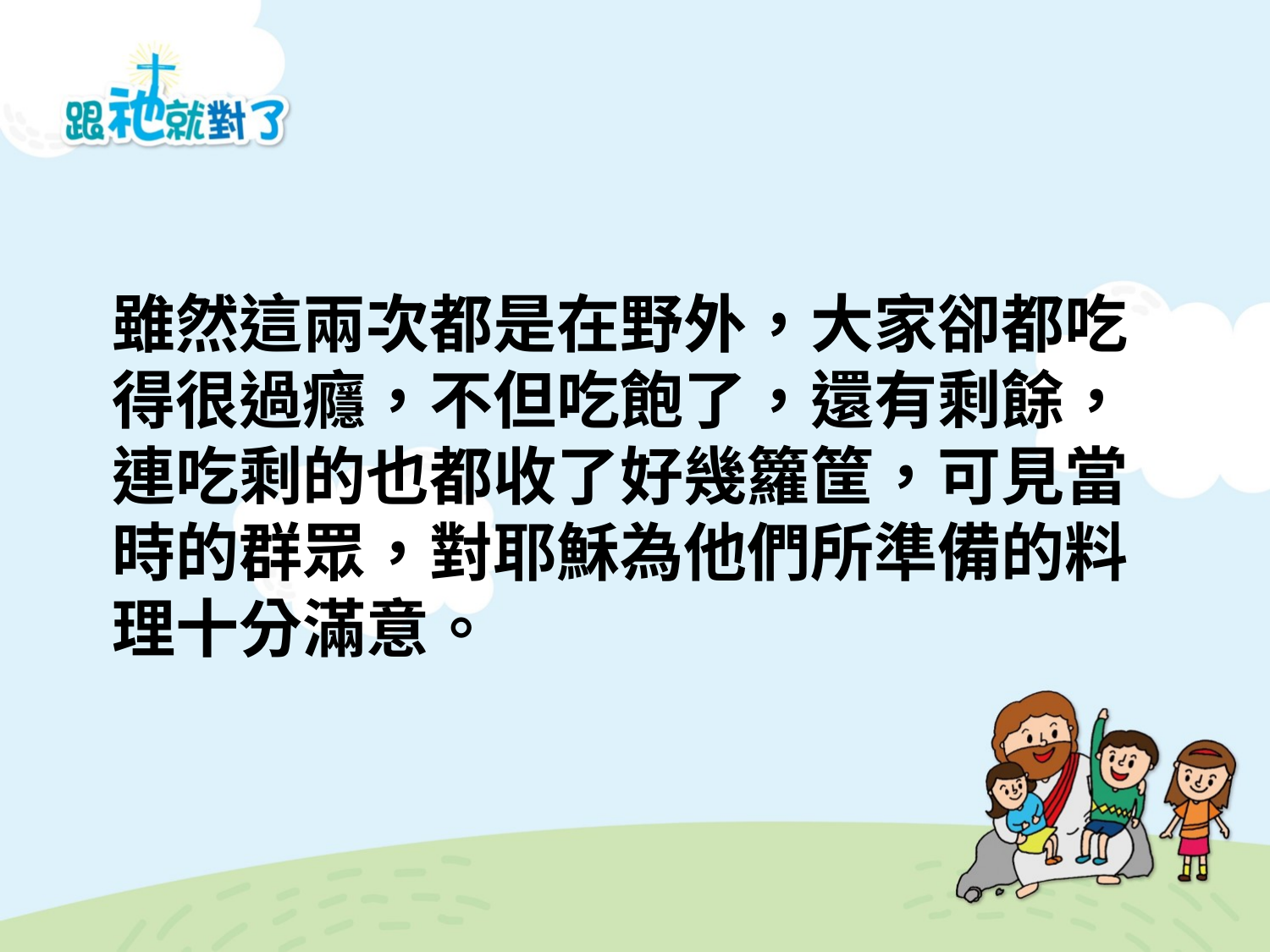

雖然這兩次都是在野外，大家卻都吃得很過癮，不但吃飽了，還有剩餘，連吃剩的也都收了好幾籮筐，可見當時的群眾，對耶穌為他們所準備的料理十分滿意。